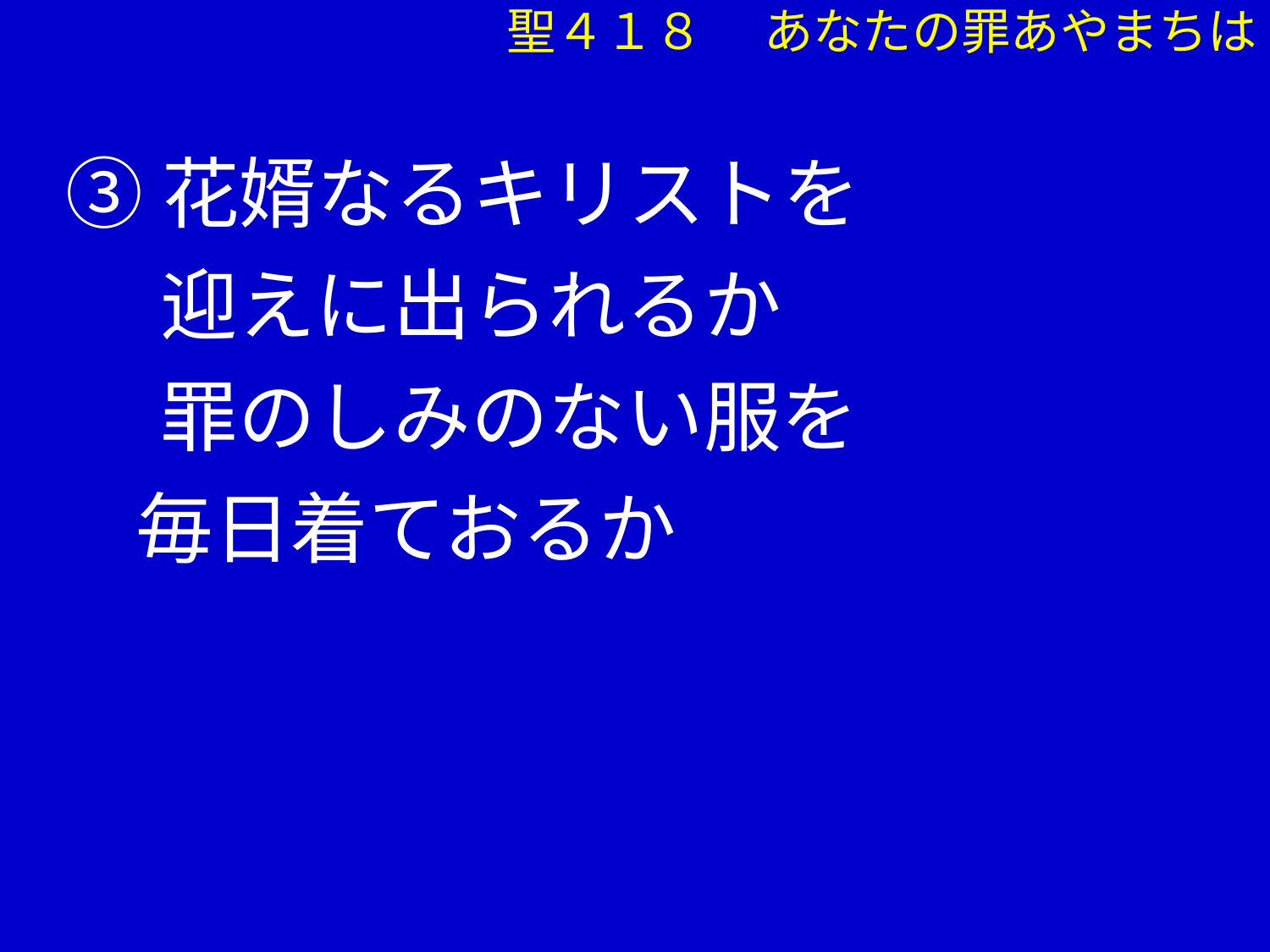

聖４１８ 　あなたの罪あやまちは
③花婿なるキリストを
　 迎えに出られるか
　 罪のしみのない服を
   毎日着ておるか